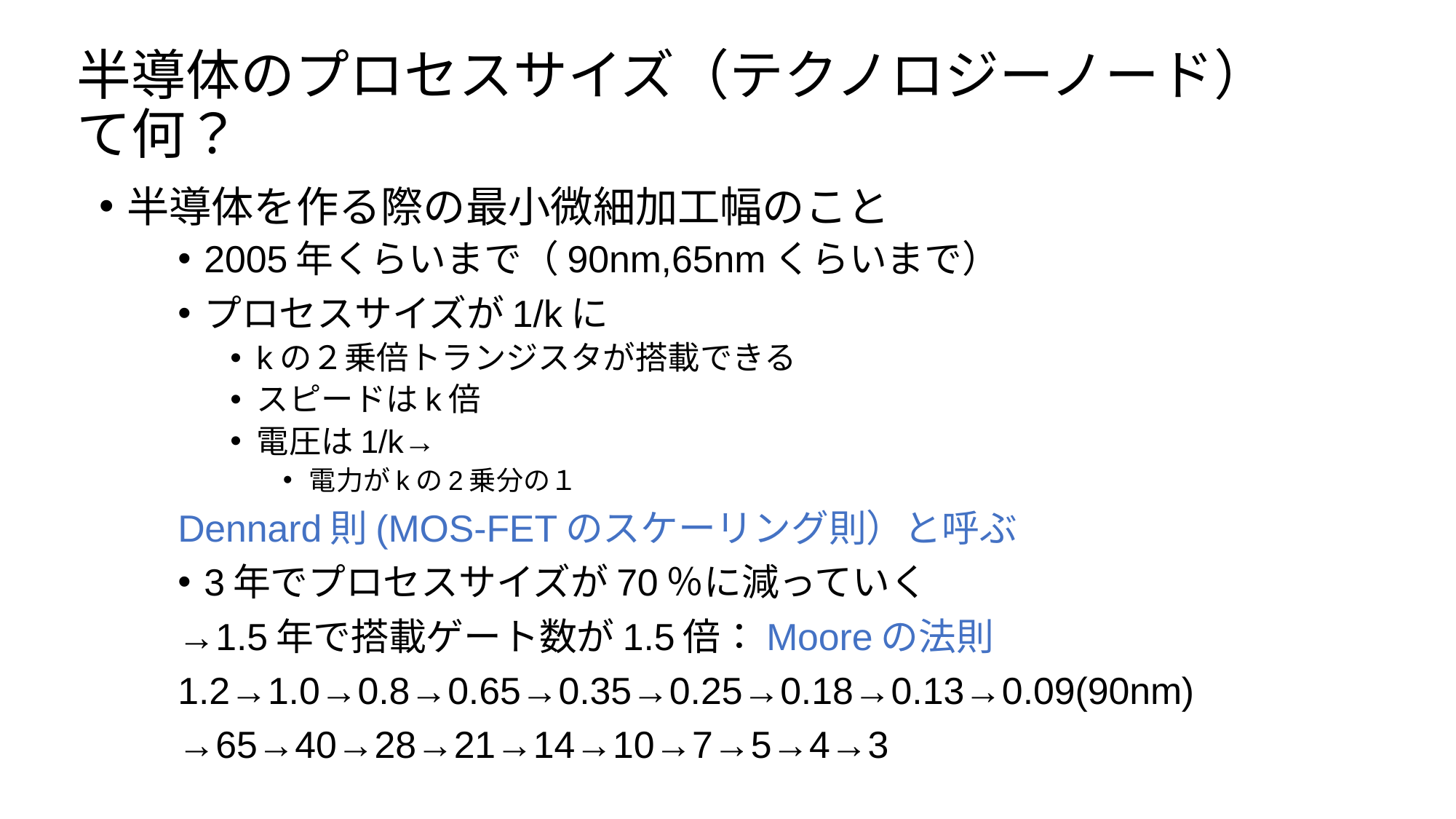

# 半導体のプロセスサイズ（テクノロジーノード）て何？
半導体を作る際の最小微細加工幅のこと

2005年くらいまで（90nm,65nmくらいまで）
プロセスサイズが1/kに
kの２乗倍トランジスタが搭載できる
スピードはk倍
電圧は1/k→
電力がkの2乗分の１
Dennard則(MOS-FETのスケーリング則）と呼ぶ
3年でプロセスサイズが70％に減っていく
→1.5年で搭載ゲート数が1.5倍：Mooreの法則
1.2→1.0→0.8→0.65→0.35→0.25→0.18→0.13→0.09(90nm)
→65→40→28→21→14→10→7→5→4→3